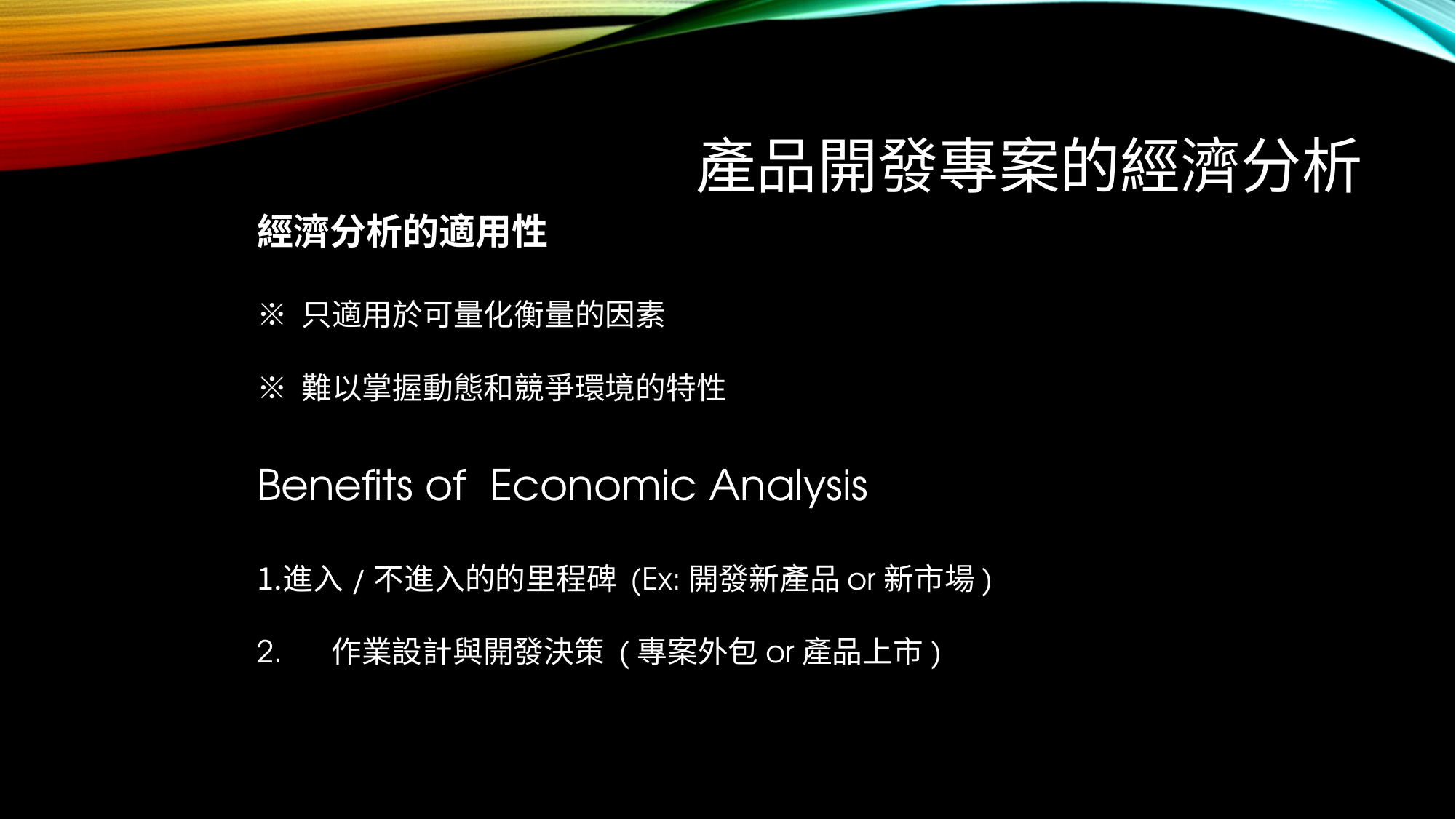

產品開發專案的經濟分析
經濟分析的適用性

※ 只適用於可量化衡量的因素

※ 難以掌握動態和競爭環境的特性

Benefits of  Economic Analysis

進入/不進入的的里程碑 (Ex:開發新產品or新市場)

2.     作業設計與開發決策 (專案外包or產品上市)